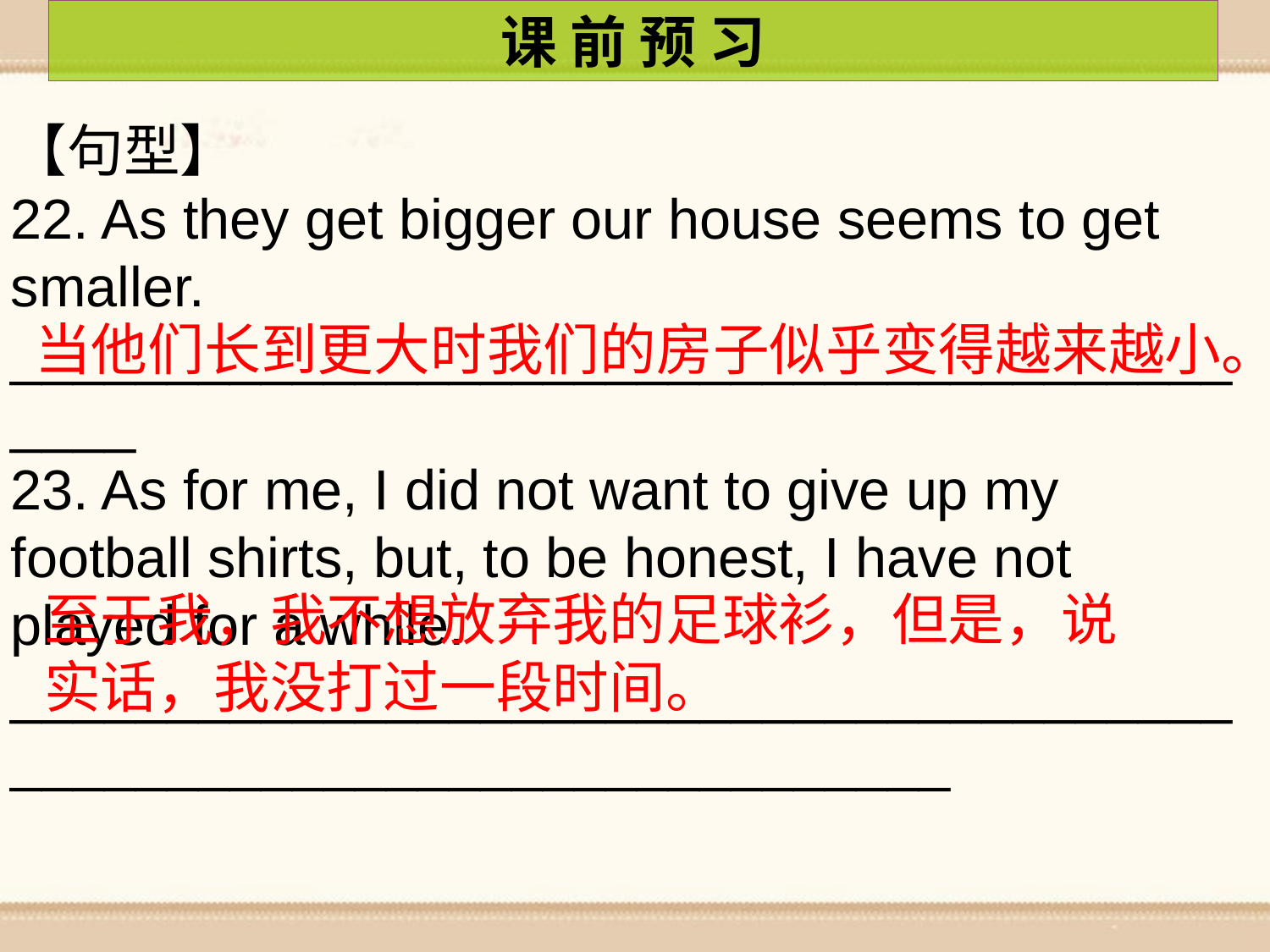

课 前 预 习
【句型】
22. As they get bigger our house seems to get smaller.
___________________________________________
23. As for me, I did not want to give up my football shirts, but, to be honest, I have not played for a while.
_____________________________________________________________________
当他们长到更大时我们的房子似乎变得越来越小。
至于我，我不想放弃我的足球衫，但是，说实话，我没打过一段时间。